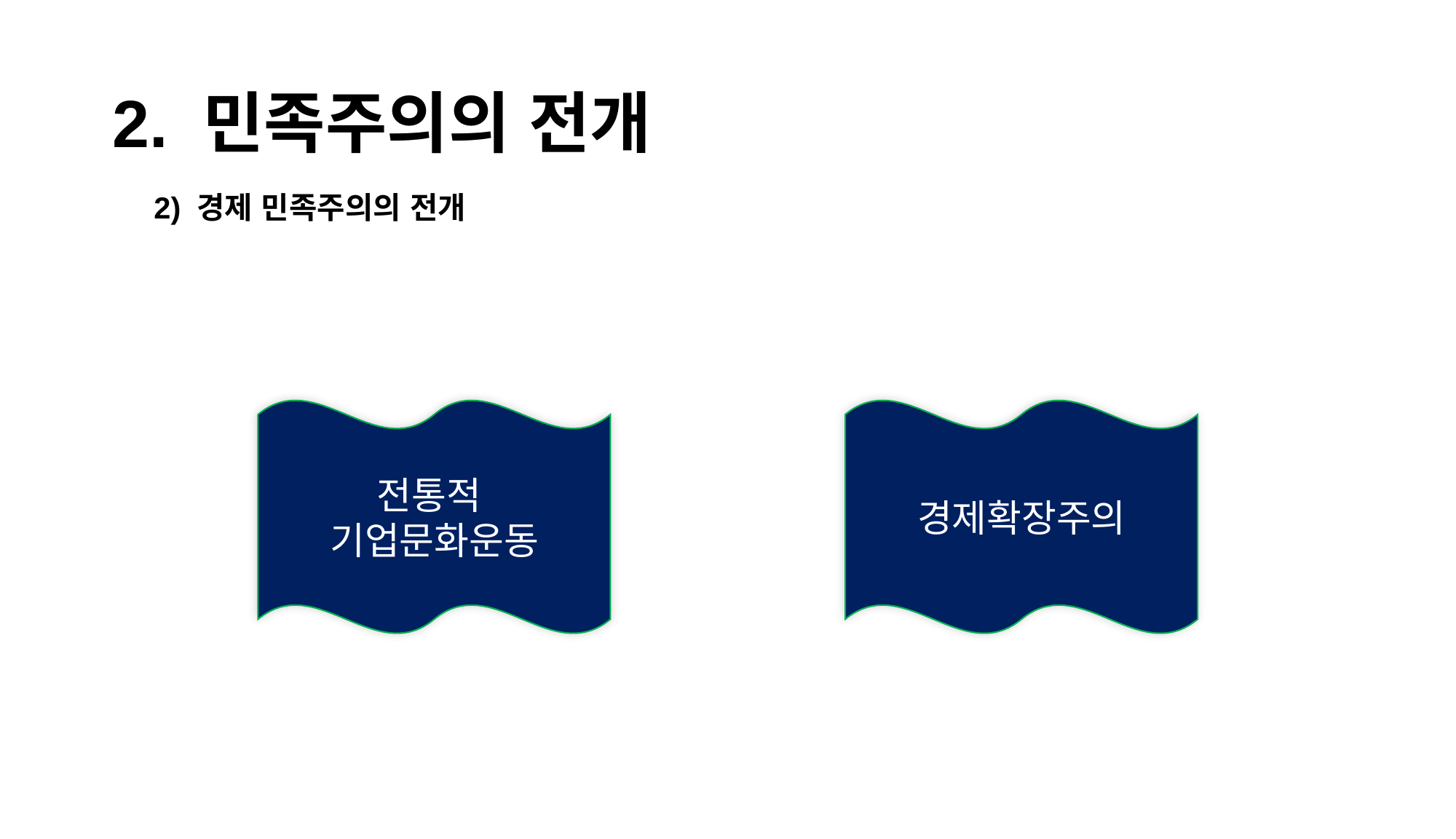

# 2. 민족주의의 전개
2) 경제 민족주의의 전개
전통적
기업문화운동
경제확장주의